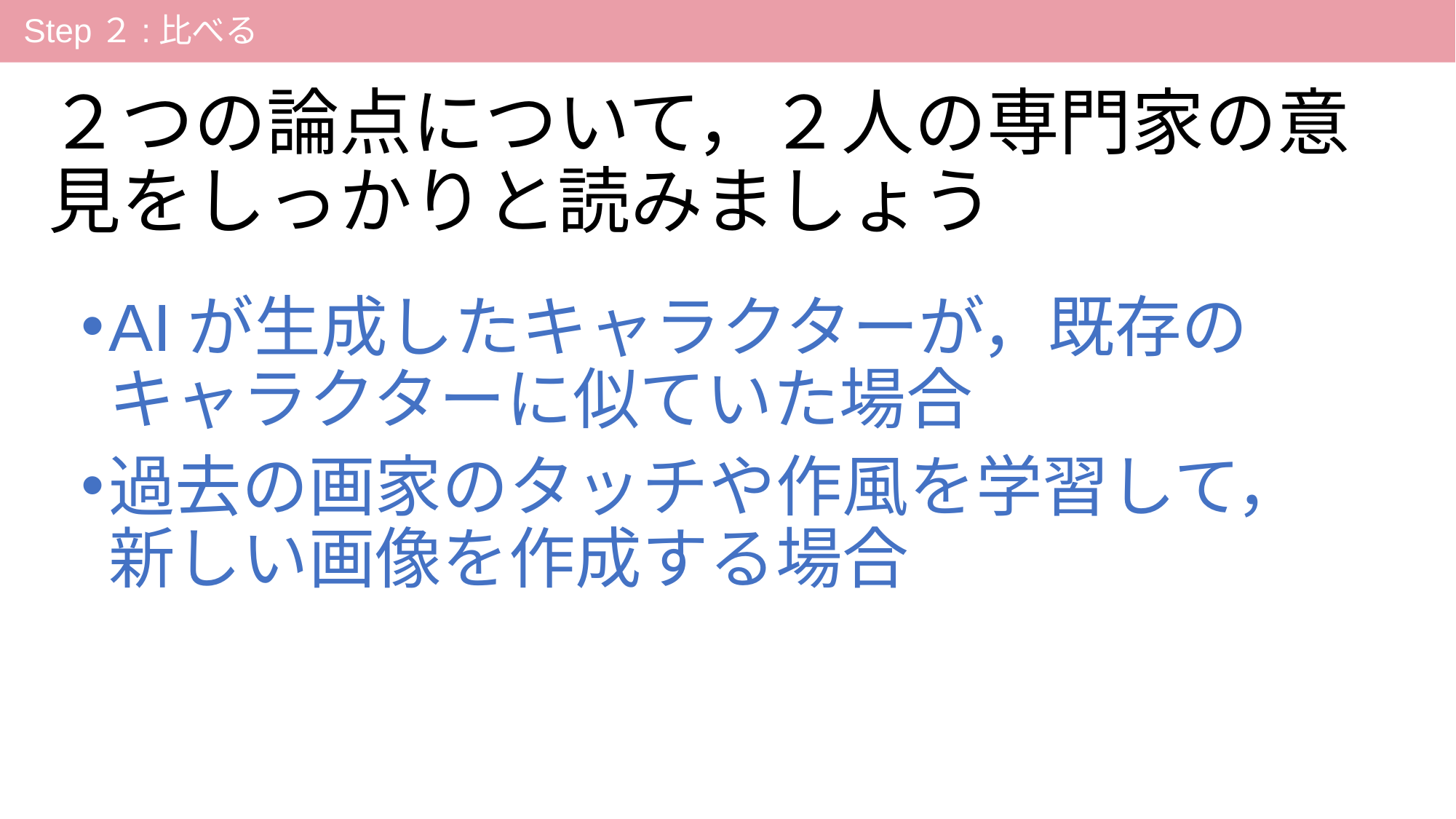

Step２:比べる
# ２つの論点について，２人の専門家の意見をしっかりと読みましょう
AIが生成したキャラクターが，既存のキャラクターに似ていた場合
過去の画家のタッチや作風を学習して，新しい画像を作成する場合